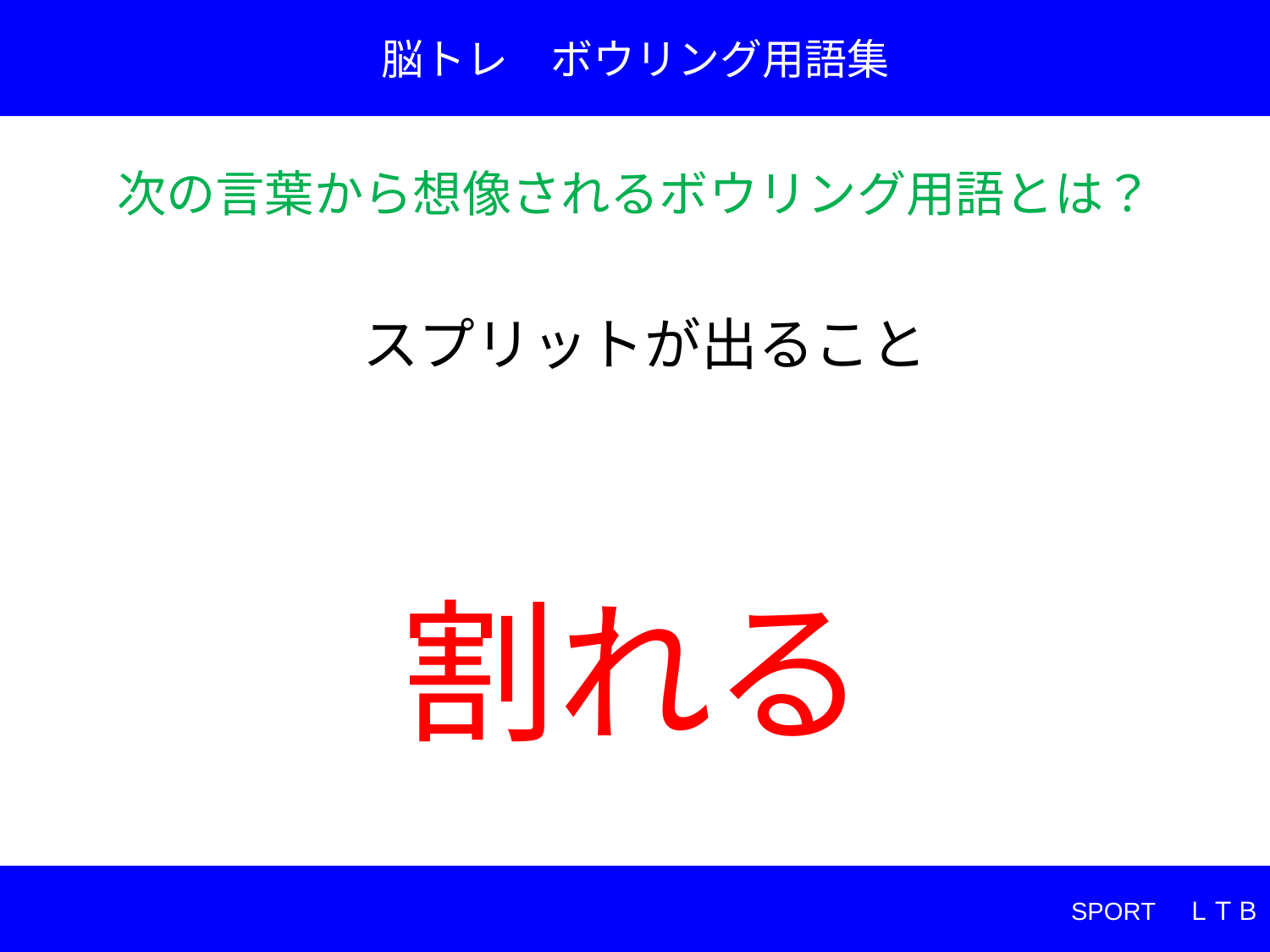

脳トレ　ボウリング用語集
次の言葉から想像されるボウリング用語とは？
スプリットが出ること
# 割れる
SPORT　ＬＴＢ